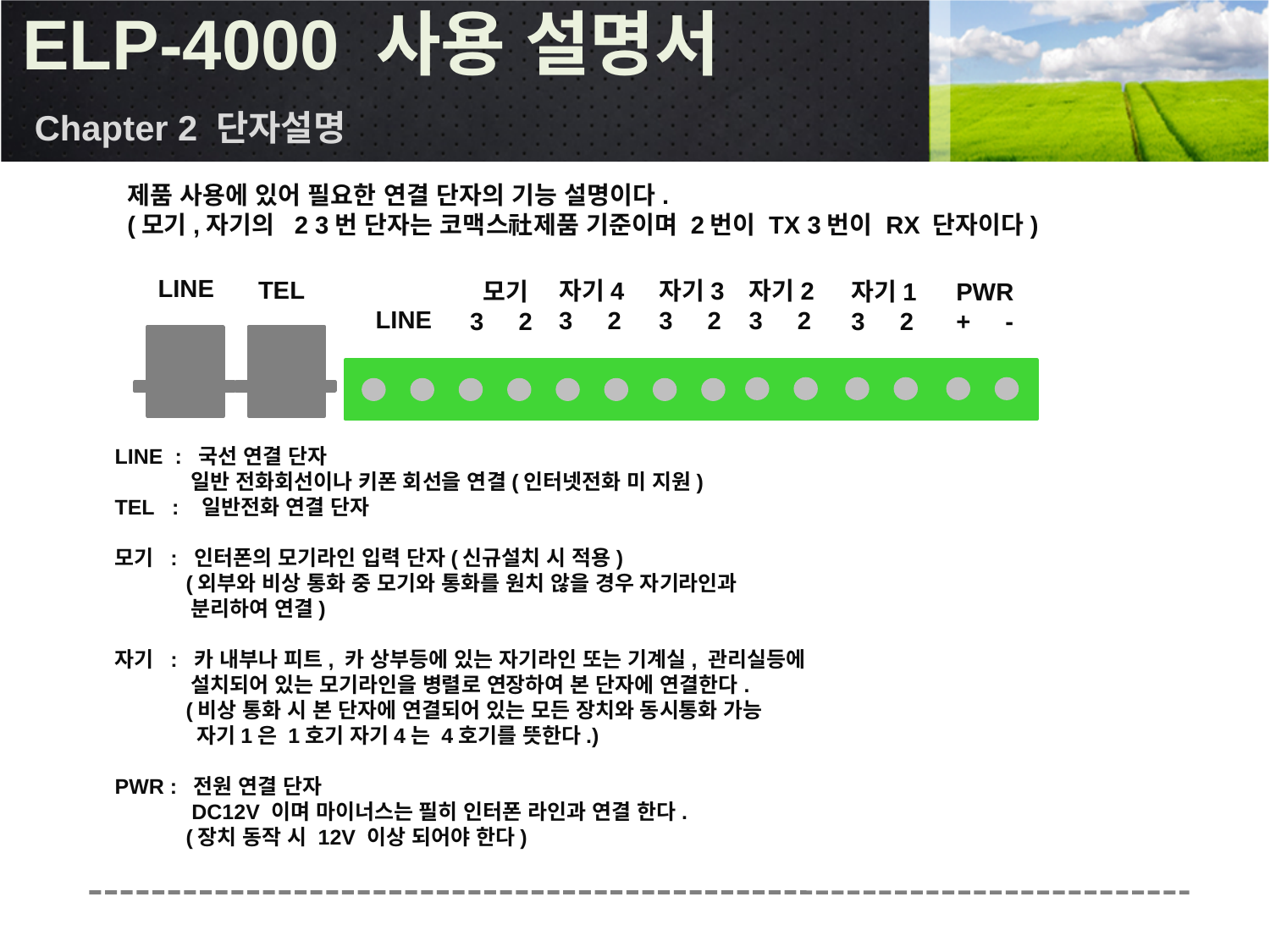

ELP-4000 사용 설명서
Chapter 2 단자설명
제품 사용에 있어 필요한 연결 단자의 기능 설명이다.
(모기,자기의  2 3번 단자는 코맥스社제품 기준이며 2번이 TX 3번이 RX 단자이다)
LINE
TEL
자기4
3     2
자기3
3     2
자기2
3     2
 모기
3     2
자기1
3     2
PWR
+     -
LINE

LINE  :  국선 연결 단자
            일반 전화회선이나 키폰 회선을 연결(인터넷전화 미 지원)
TEL   :   일반전화 연결 단자

모기  :  인터폰의 모기라인 입력 단자(신규설치 시 적용)
            (외부와 비상 통화 중 모기와 통화를 원치 않을 경우 자기라인과
            분리하여 연결)

자기  :  카 내부나 피트, 카 상부등에 있는 자기라인 또는 기계실, 관리실등에
            설치되어 있는 모기라인을 병렬로 연장하여 본 단자에 연결한다.
            (비상 통화 시 본 단자에 연결되어 있는 모든 장치와 동시통화 가능
             자기1은 1호기 자기4는 4호기를 뜻한다.)

PWR :  전원 연결 단자
             DC12V 이며 마이너스는 필히 인터폰 라인과 연결 한다.
            (장치 동작 시 12V 이상 되어야 한다)